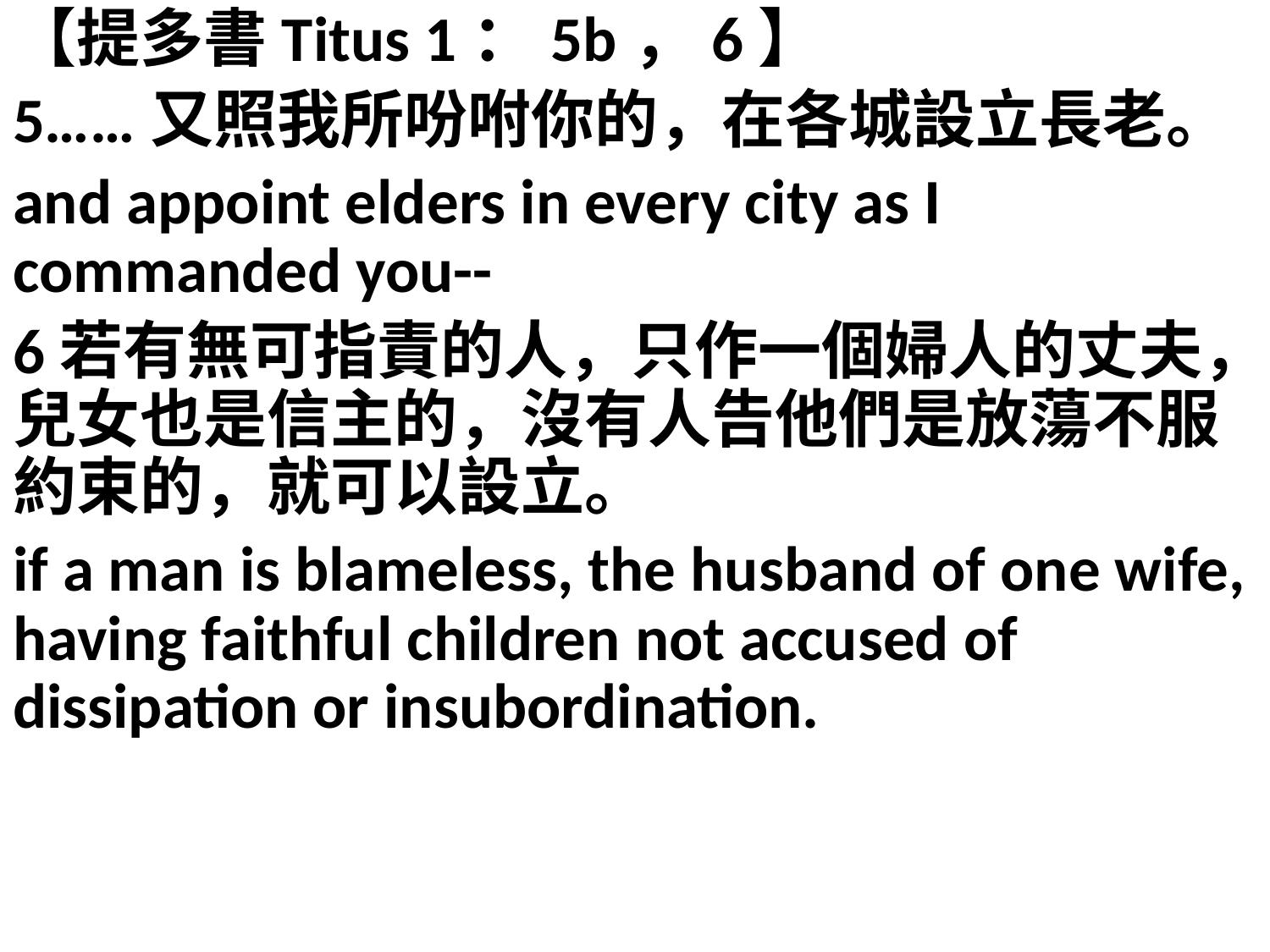

【提多書Titus 1：5b，6】
5……又照我所吩咐你的，在各城設立長老。
and appoint elders in every city as I commanded you--
6若有無可指責的人，只作一個婦人的丈夫，兒女也是信主的，沒有人告他們是放蕩不服約束的，就可以設立。
if a man is blameless, the husband of one wife, having faithful children not accused of dissipation or insubordination.